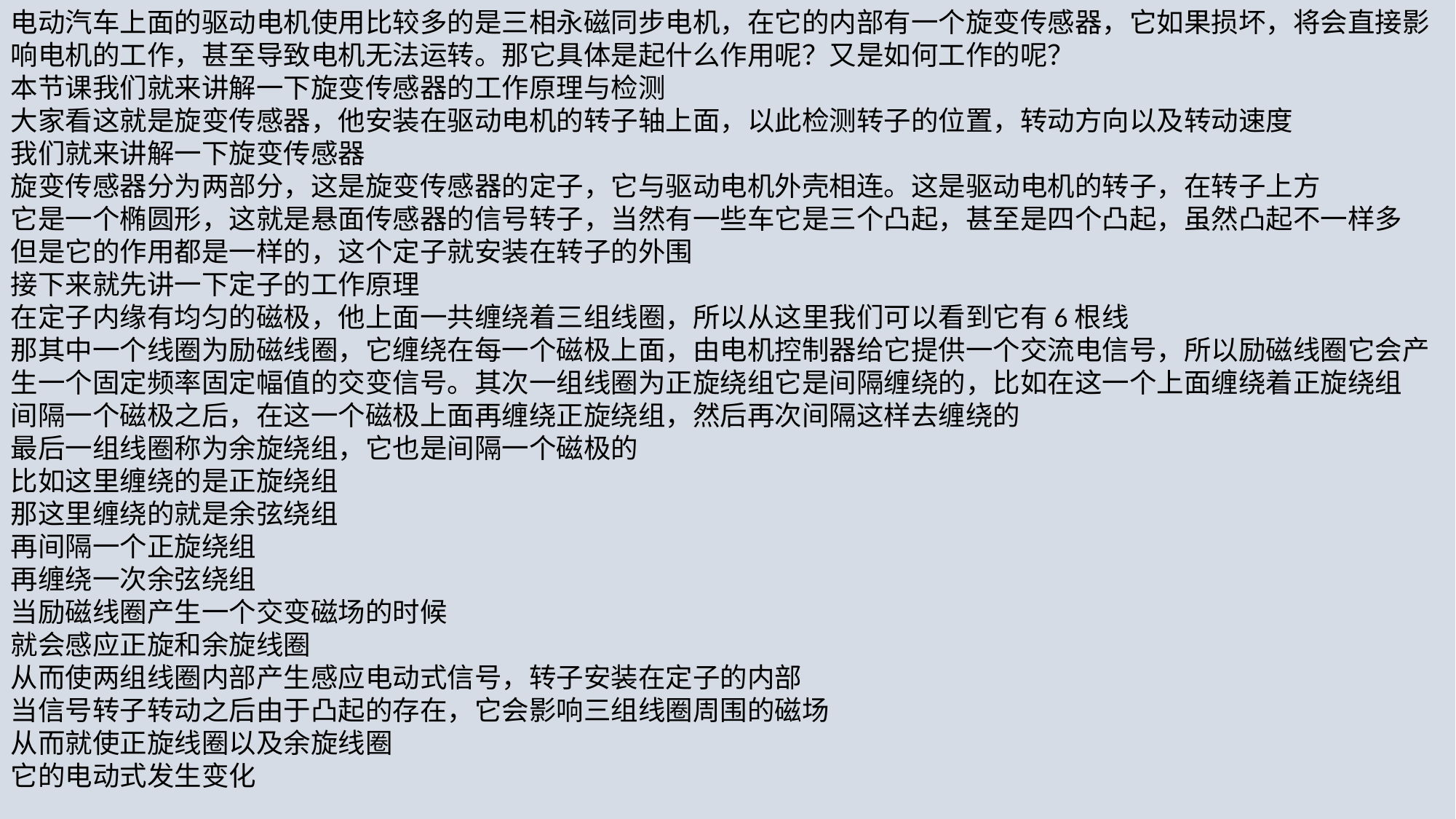

电动汽车上面的驱动电机使用比较多的是三相永磁同步电机，在它的内部有一个旋变传感器，它如果损坏，将会直接影响电机的工作，甚至导致电机无法运转。那它具体是起什么作用呢？又是如何工作的呢？
本节课我们就来讲解一下旋变传感器的工作原理与检测
大家看这就是旋变传感器，他安装在驱动电机的转子轴上面，以此检测转子的位置，转动方向以及转动速度
我们就来讲解一下旋变传感器
旋变传感器分为两部分，这是旋变传感器的定子，它与驱动电机外壳相连。这是驱动电机的转子，在转子上方
它是一个椭圆形，这就是悬面传感器的信号转子，当然有一些车它是三个凸起，甚至是四个凸起，虽然凸起不一样多
但是它的作用都是一样的，这个定子就安装在转子的外围
接下来就先讲一下定子的工作原理
在定子内缘有均匀的磁极，他上面一共缠绕着三组线圈，所以从这里我们可以看到它有6根线
那其中一个线圈为励磁线圈，它缠绕在每一个磁极上面，由电机控制器给它提供一个交流电信号，所以励磁线圈它会产生一个固定频率固定幅值的交变信号。其次一组线圈为正旋绕组它是间隔缠绕的，比如在这一个上面缠绕着正旋绕组
间隔一个磁极之后，在这一个磁极上面再缠绕正旋绕组，然后再次间隔这样去缠绕的
最后一组线圈称为余旋绕组，它也是间隔一个磁极的
比如这里缠绕的是正旋绕组
那这里缠绕的就是余弦绕组
再间隔一个正旋绕组
再缠绕一次余弦绕组
当励磁线圈产生一个交变磁场的时候
就会感应正旋和余旋线圈
从而使两组线圈内部产生感应电动式信号，转子安装在定子的内部
当信号转子转动之后由于凸起的存在，它会影响三组线圈周围的磁场
从而就使正旋线圈以及余旋线圈
它的电动式发生变化